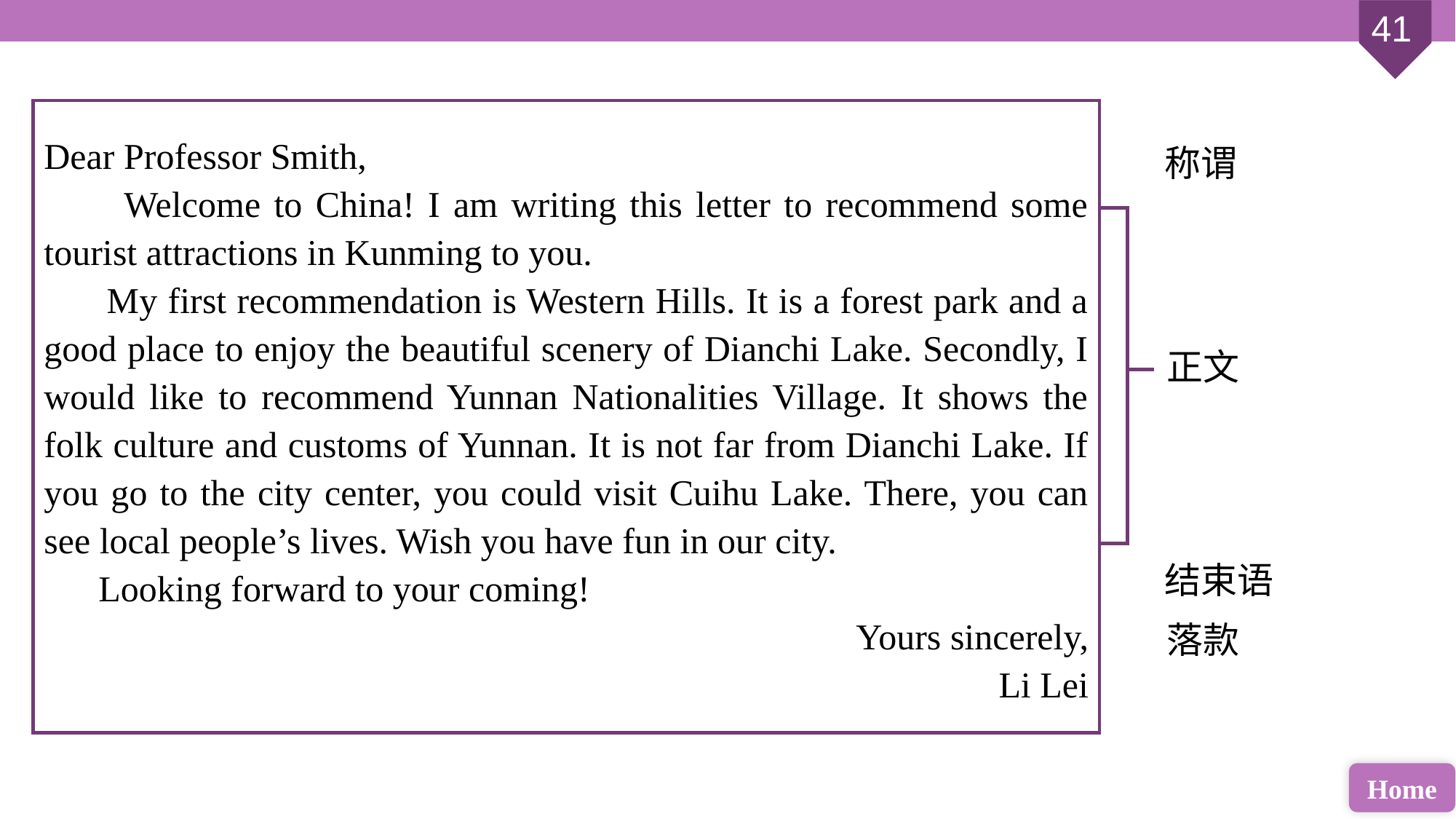

Dear Professor Smith,
      Welcome to China! I am writing this letter to recommend some tourist attractions in Kunming to you.
      My first recommendation is Western Hills. It is a forest park and a good place to enjoy the beautiful scenery of Dianchi Lake. Secondly, I would like to recommend Yunnan Nationalities Village. It shows the folk culture and customs of Yunnan. It is not far from Dianchi Lake. If you go to the city center, you could visit Cuihu Lake. There, you can see local people’s lives. Wish you have fun in our city.
      Looking forward to your coming!
Yours sincerely,
Li Lei
称谓

正文

结束语

落款